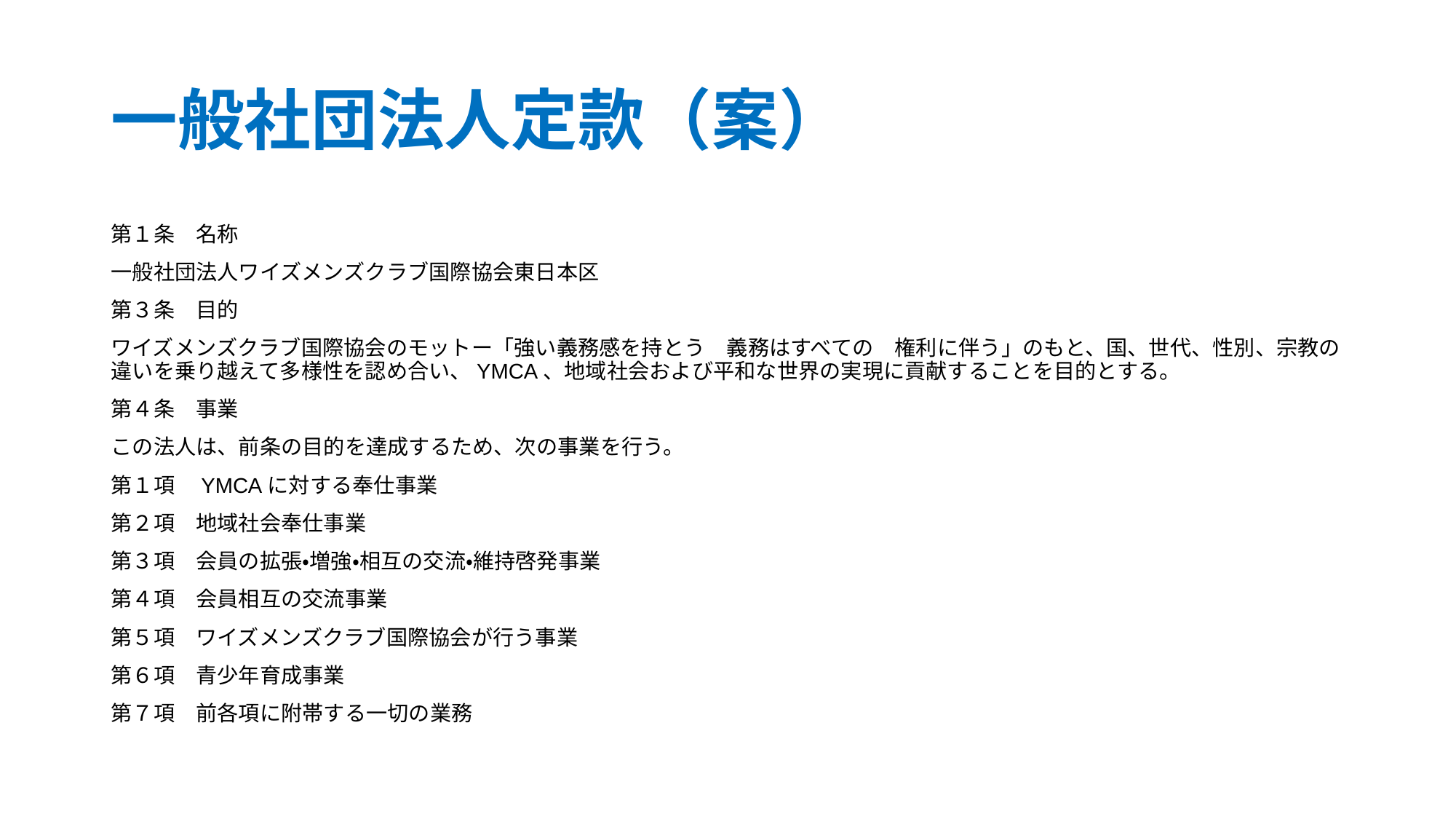

# 一般社団法人定款（案）
第１条　名称
一般社団法人ワイズメンズクラブ国際協会東日本区
第３条　目的
ワイズメンズクラブ国際協会のモットー「強い義務感を持とう　義務はすべての　権利に伴う」のもと、国、世代、性別、宗教の違いを乗り越えて多様性を認め合い、YMCA、地域社会および平和な世界の実現に貢献することを目的とする。
第４条　事業
この法人は、前条の目的を達成するため、次の事業を行う。
第１項　YMCAに対する奉仕事業
第２項　地域社会奉仕事業
第３項　会員の拡張・増強・相互の交流・維持啓発事業
第４項　会員相互の交流事業
第５項　ワイズメンズクラブ国際協会が行う事業
第６項　青少年育成事業
第７項　前各項に附帯する一切の業務